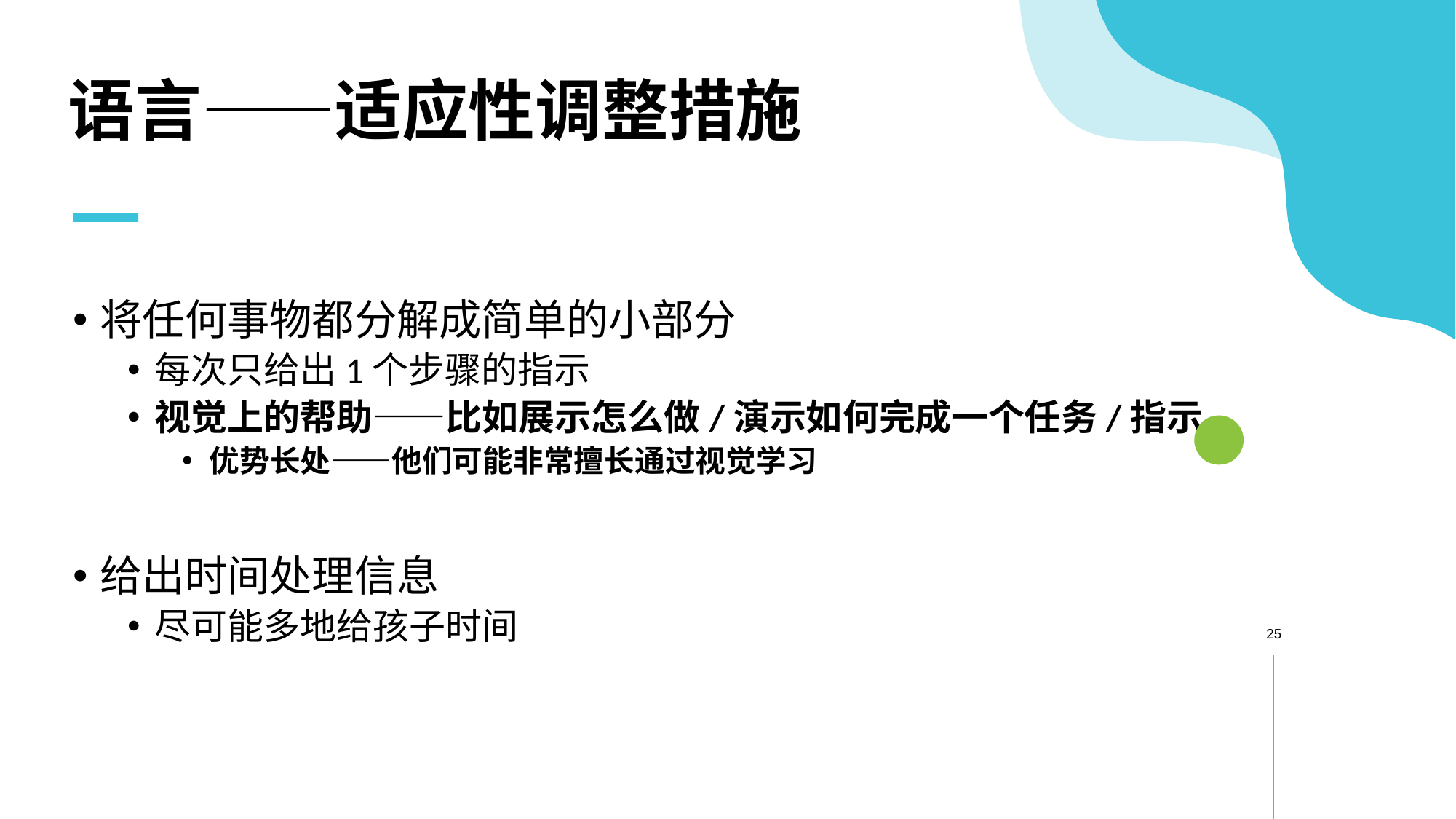

# 语言——适应性调整措施

将任何事物都分解成简单的小部分
每次只给出1个步骤的指示
视觉上的帮助——比如展示怎么做/演示如何完成一个任务/指示
优势长处——他们可能非常擅长通过视觉学习

给出时间处理信息
尽可能多地给孩子时间

25